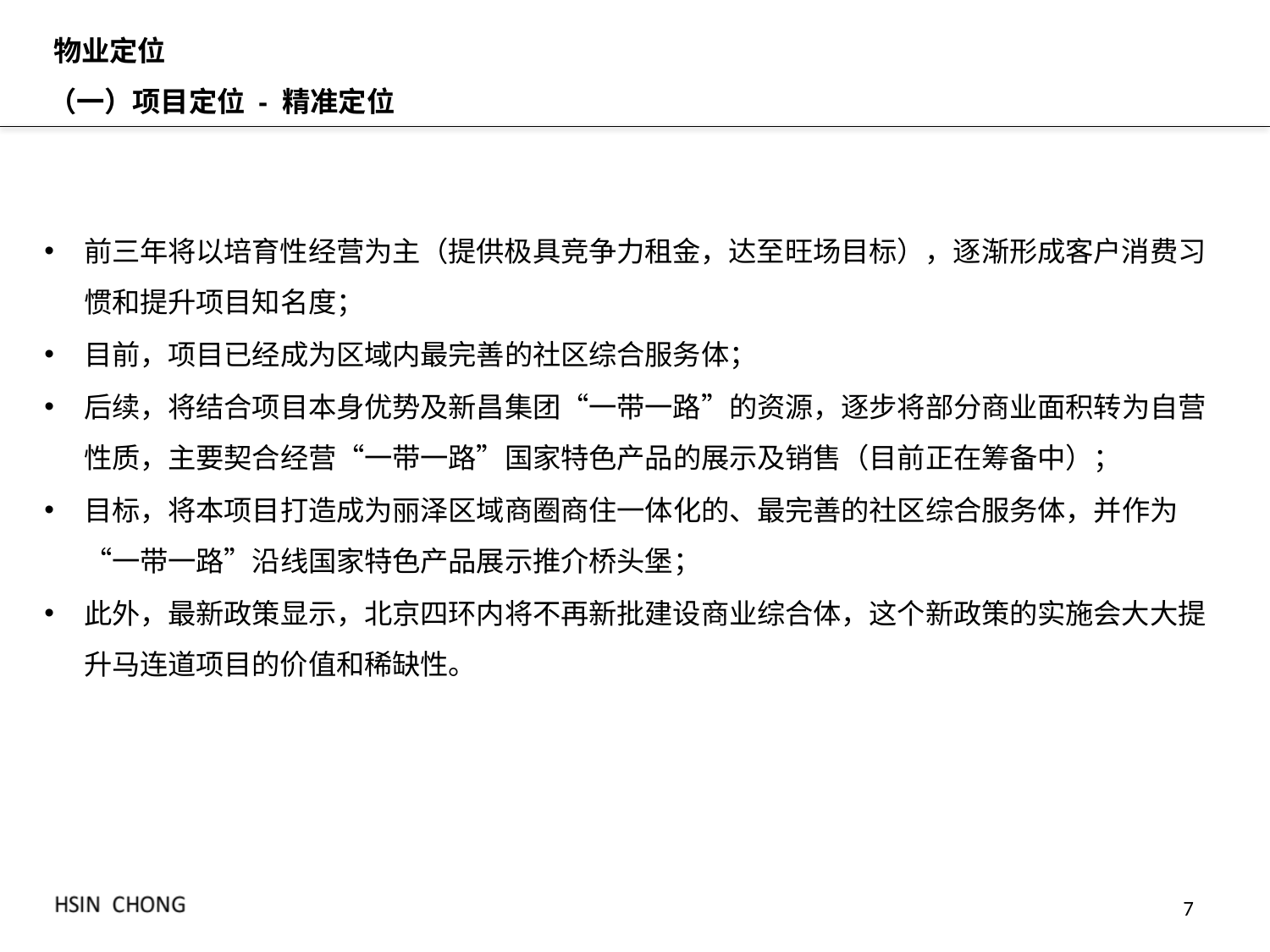

物业定位
（一）项目定位 - 精准定位
前三年将以培育性经营为主（提供极具竞争力租金，达至旺场目标），逐渐形成客户消费习惯和提升项目知名度；
目前，项目已经成为区域内最完善的社区综合服务体；
后续，将结合项目本身优势及新昌集团“一带一路”的资源，逐步将部分商业面积转为自营性质，主要契合经营“一带一路”国家特色产品的展示及销售（目前正在筹备中）；
目标，将本项目打造成为丽泽区域商圈商住一体化的、最完善的社区综合服务体，并作为“一带一路”沿线国家特色产品展示推介桥头堡；
此外，最新政策显示，北京四环内将不再新批建设商业综合体，这个新政策的实施会大大提升马连道项目的价值和稀缺性。
7